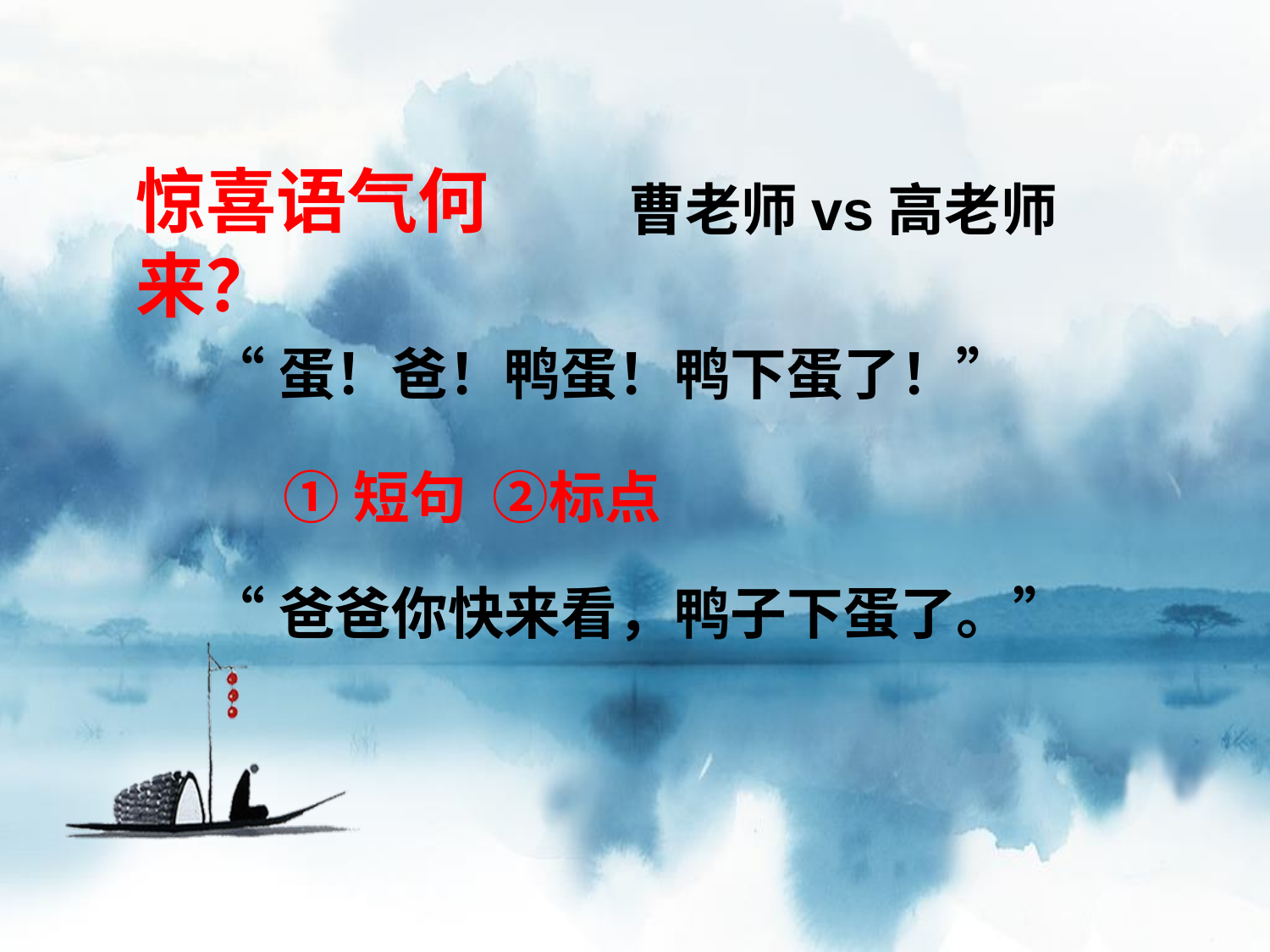

惊喜语气何来？
曹老师vs高老师
“蛋！爸！鸭蛋！鸭下蛋了！”
①短句  ②标点
“爸爸你快来看，鸭子下蛋了。”